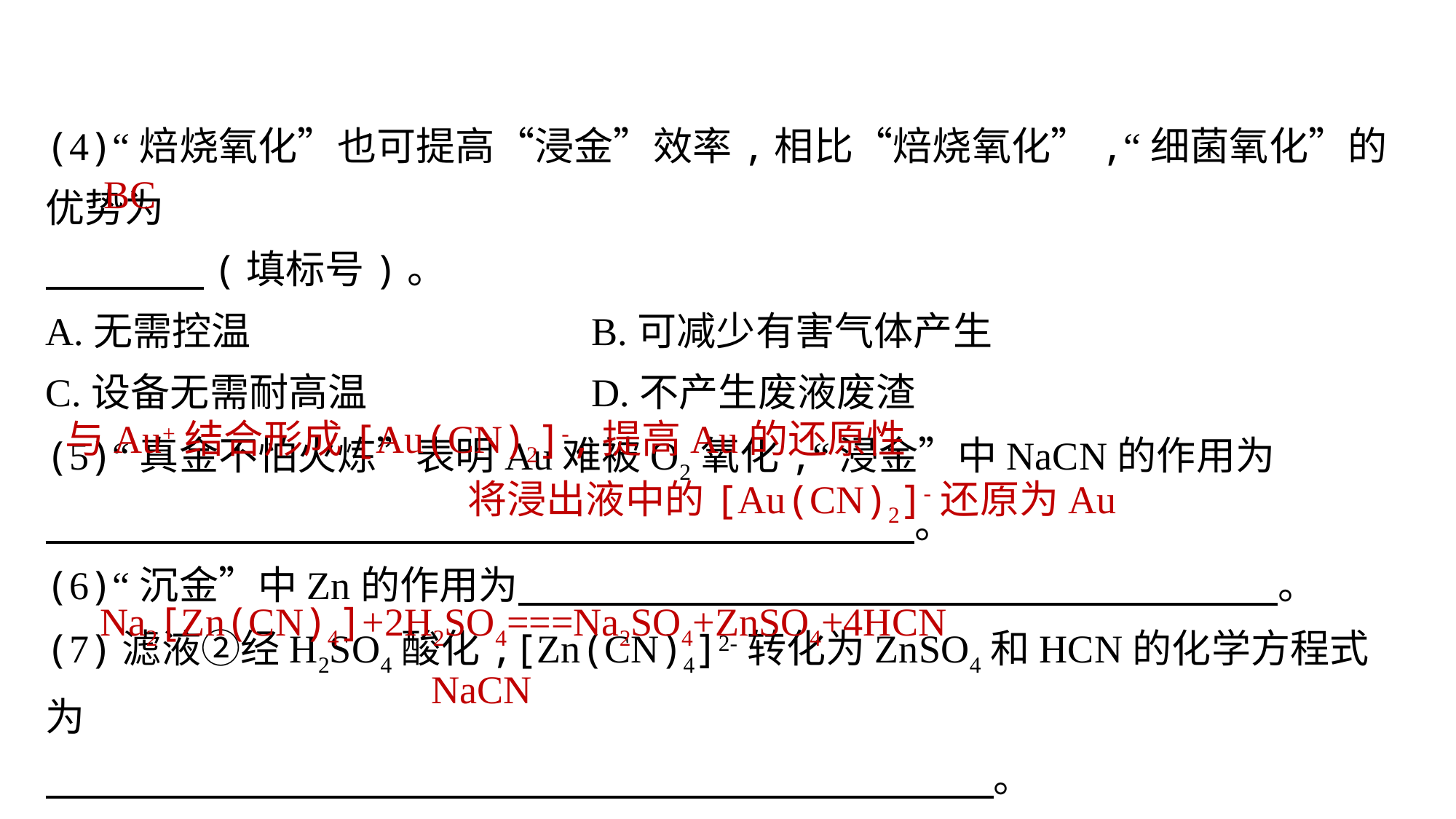

(4)“焙烧氧化”也可提高“浸金”效率,相比“焙烧氧化”,“细菌氧化”的优势为
　　　　(填标号)。
A.无需控温				B.可减少有害气体产生
C.设备无需耐高温			D.不产生废液废渣
(5)“真金不怕火炼”表明Au难被O2氧化,“浸金”中NaCN的作用为
　　　　　　　　　　　　　　　　　　　　　　。
(6)“沉金”中Zn的作用为　　　　　　　　　　　　　　　　　　　 。
(7)滤液②经H2SO4酸化,[Zn(CN)4]2-转化为ZnSO4和HCN的化学方程式为
　　　　　　　　　　　　　　　　　　　　　　　　。
用碱中和HCN可生成　　　　(填溶质化学式)溶液,从而实现循环利用。
BC
与Au+结合形成[Au(CN)2]-,提高Au的还原性
将浸出液中的[Au(CN)2]-还原为Au
Na2[Zn(CN)4]+2H2SO4===Na2SO4+ZnSO4+4HCN
NaCN